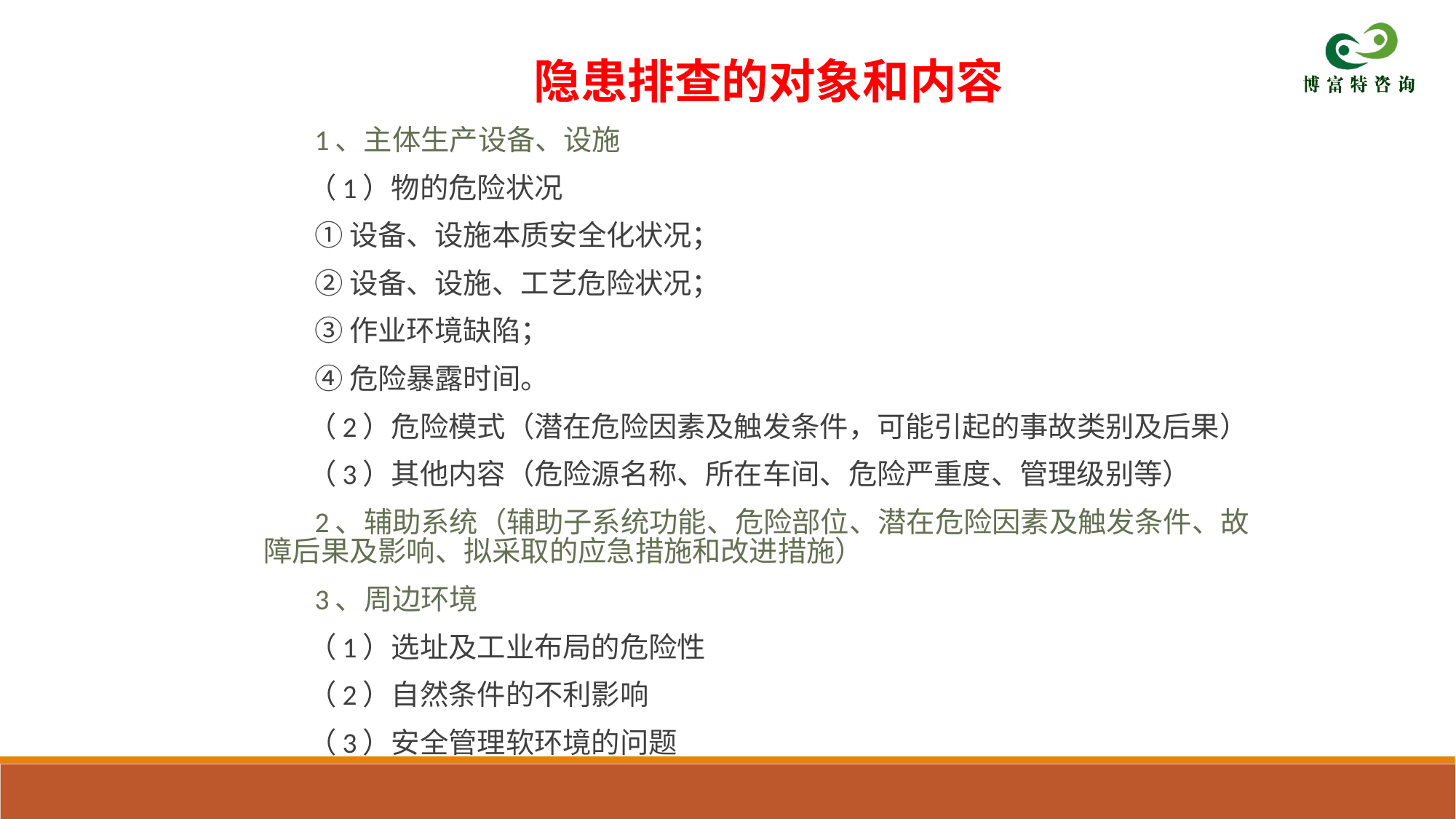

隐患排查的对象和内容
        1、主体生产设备、设施
      （1）物的危险状况
        ①设备、设施本质安全化状况；
        ②设备、设施、工艺危险状况；
        ③作业环境缺陷；
        ④危险暴露时间。
      （2）危险模式（潜在危险因素及触发条件，可能引起的事故类别及后果）
      （3）其他内容（危险源名称、所在车间、危险严重度、管理级别等）
        2、辅助系统（辅助子系统功能、危险部位、潜在危险因素及触发条件、故障后果及影响、拟采取的应急措施和改进措施）
        3、周边环境
      （1）选址及工业布局的危险性
      （2）自然条件的不利影响
      （3）安全管理软环境的问题